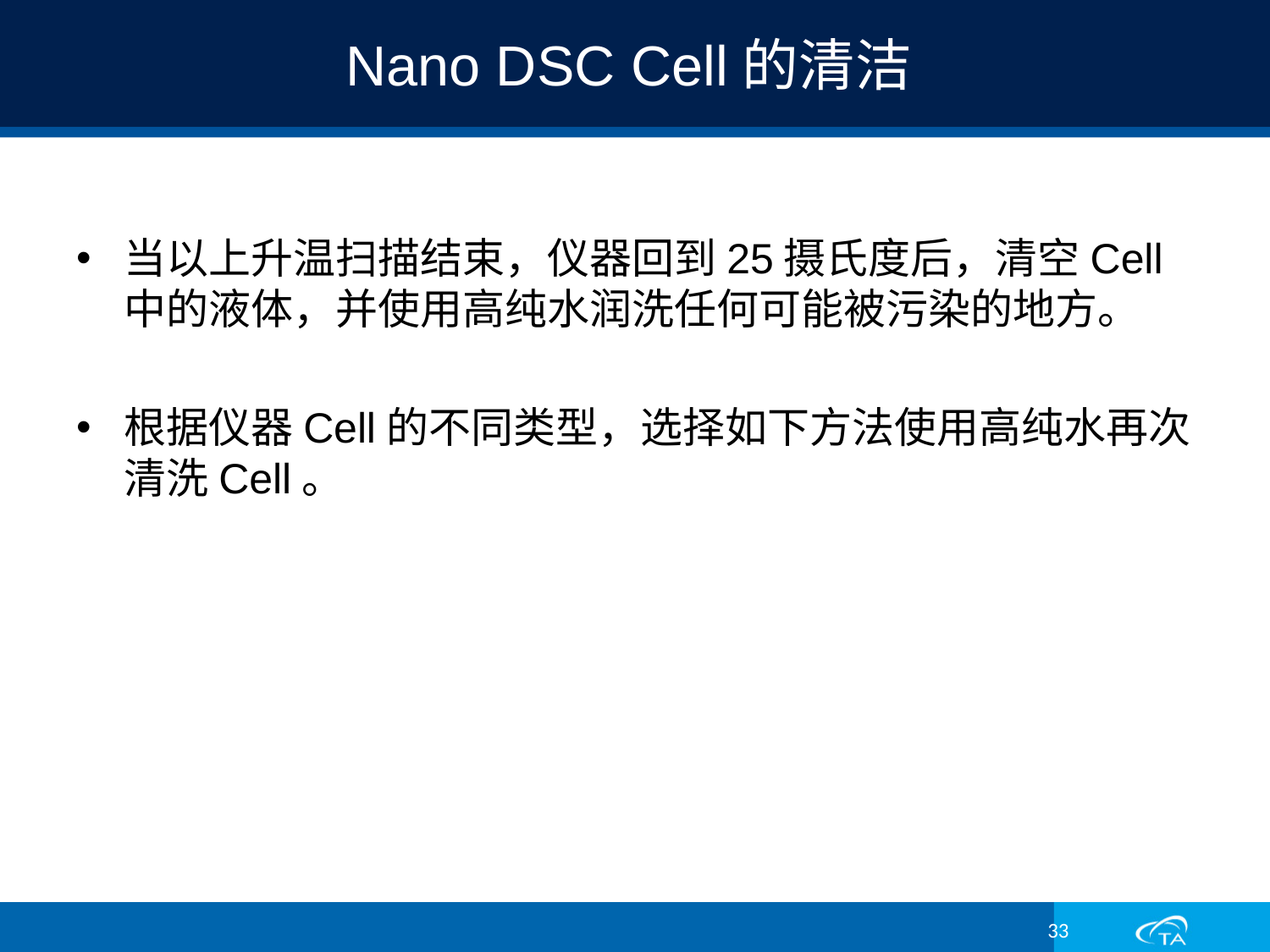

# Nano DSC Cell的清洁

当以上升温扫描结束，仪器回到25摄氏度后，清空Cell中的液体，并使用高纯水润洗任何可能被污染的地方。

根据仪器Cell的不同类型，选择如下方法使用高纯水再次清洗Cell。
33